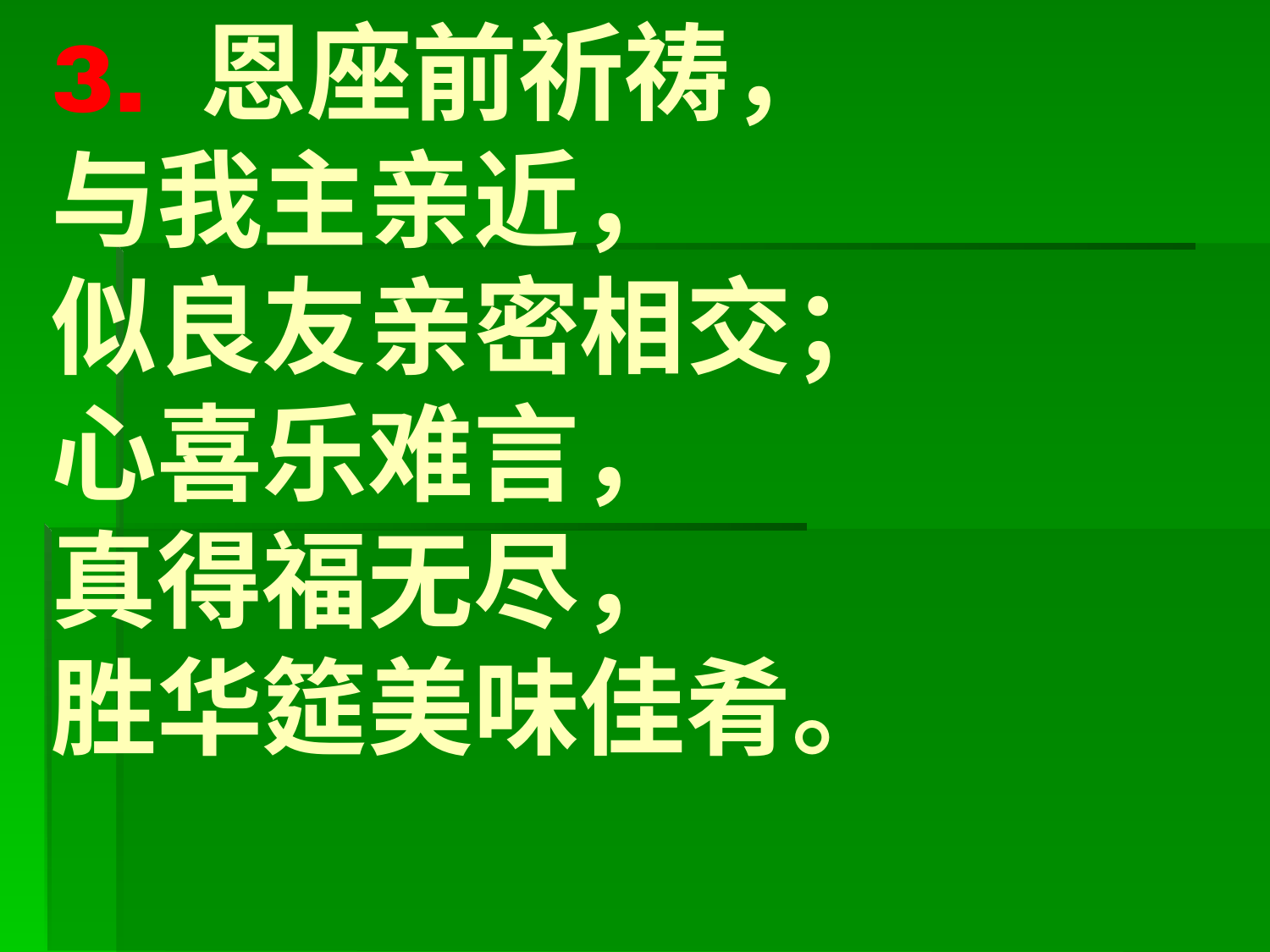

# 3. 恩座前祈祷， 与我主亲近， 似良友亲密相交； 心喜乐难言， 真得福无尽， 胜华筵美味佳肴。